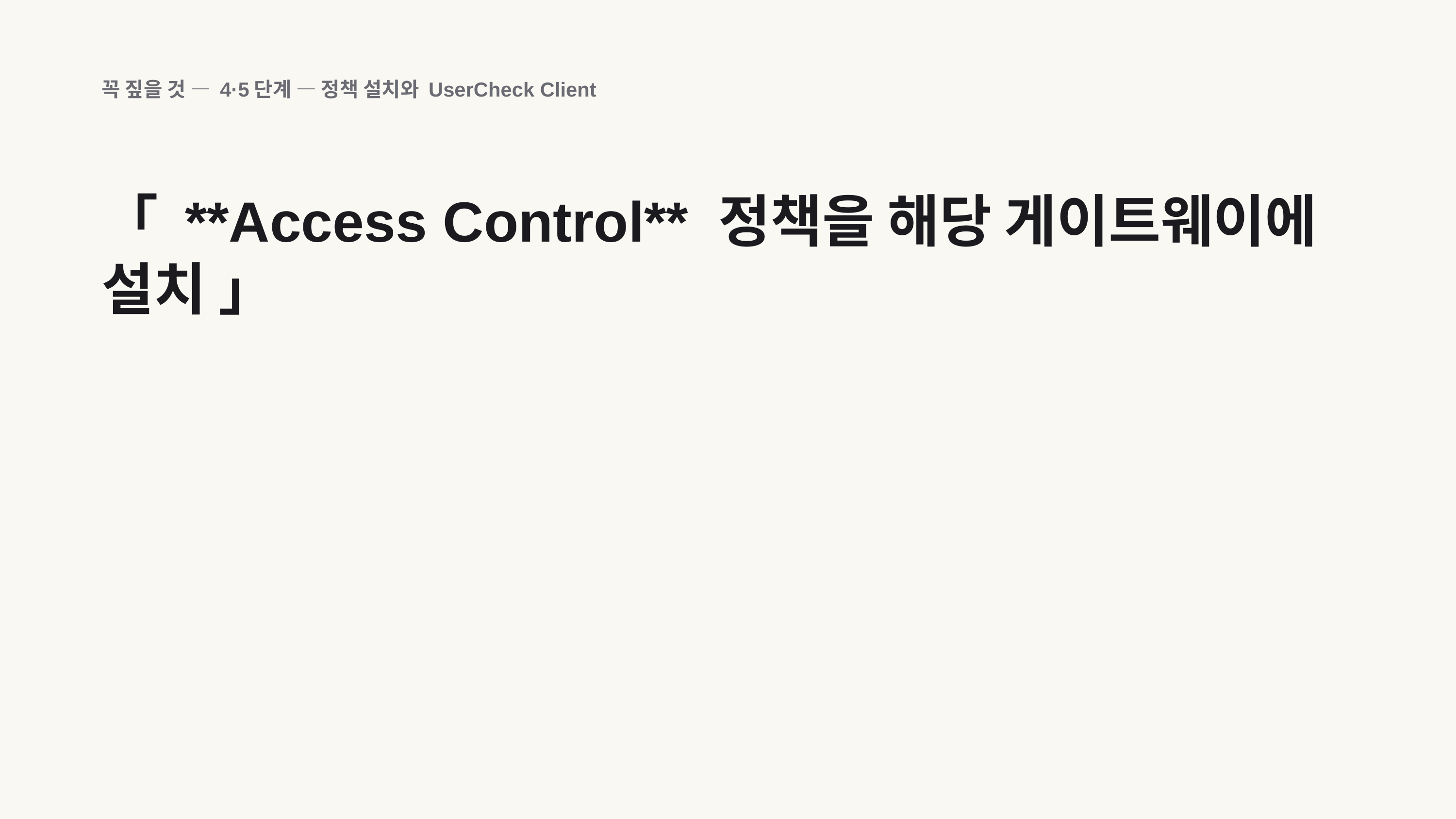

꼭 짚을 것 — 4·5단계 — 정책 설치와 UserCheck Client
「 **Access Control** 정책을 해당 게이트웨이에 설치 」